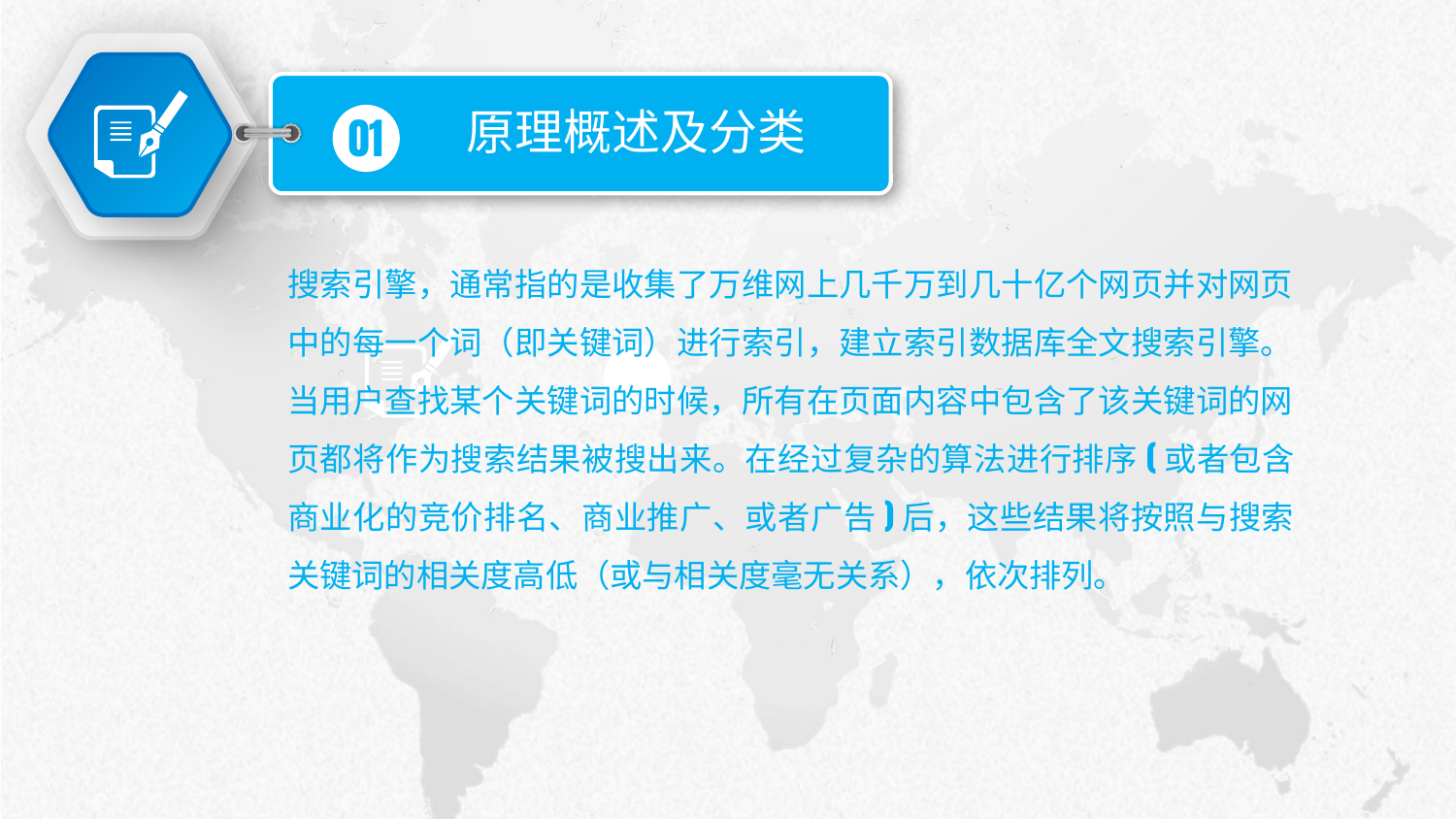

原理概述及分类

01

搜索引擎，通常指的是收集了万维网上几千万到几十亿个网页并对网页中的每一个词（即关键词）进行索引，建立索引数据库全文搜索引擎。当用户查找某个关键词的时候，所有在页面内容中包含了该关键词的网页都将作为搜索结果被搜出来。在经过复杂的算法进行排序(或者包含商业化的竞价排名、商业推广、或者广告)后，这些结果将按照与搜索关键词的相关度高低（或与相关度毫无关系），依次排列。